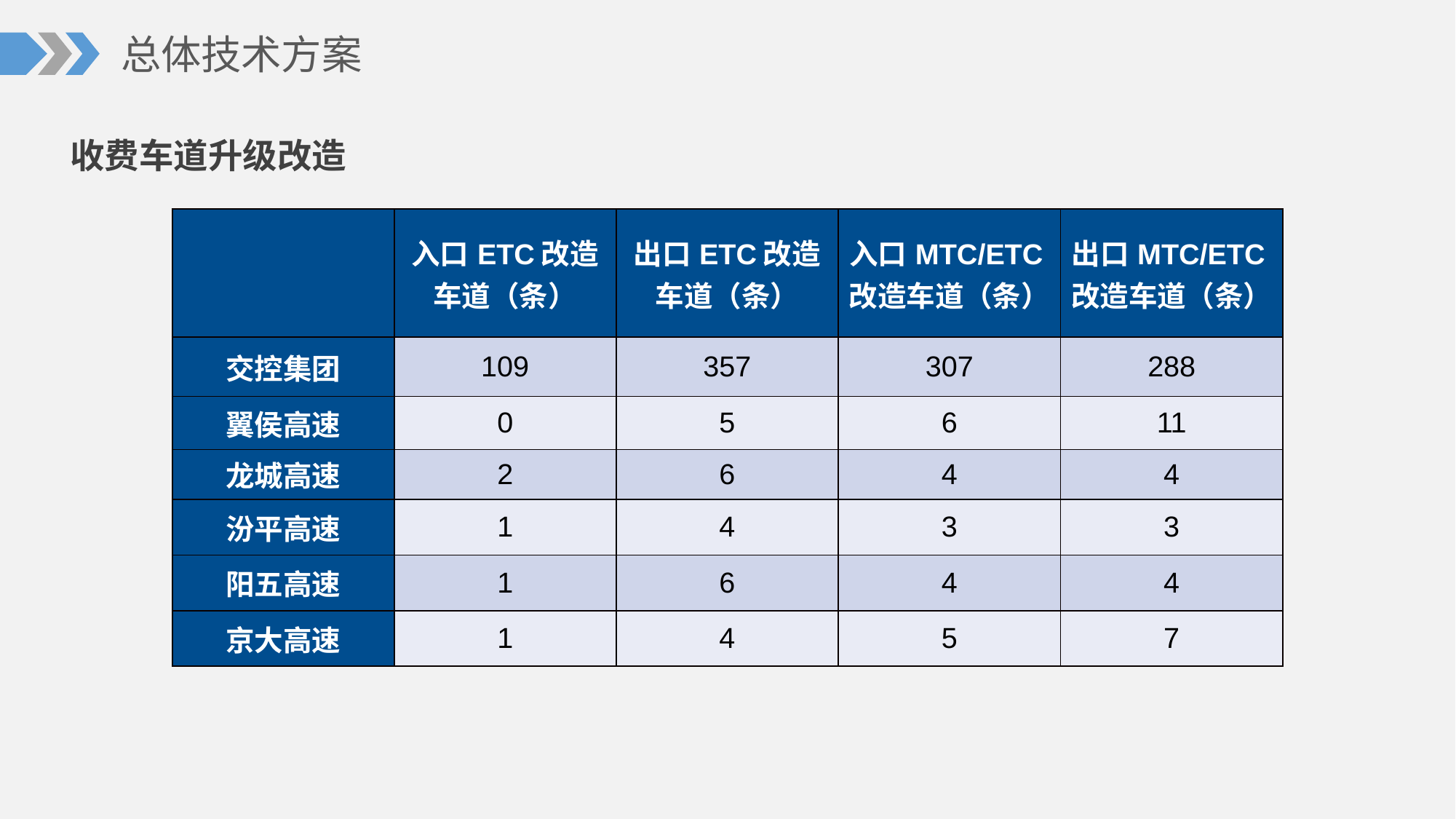

总体技术方案

 收费车道升级改造
|  | 入口ETC改造车道（条） | 出口ETC改造车道（条） | 入口MTC/ETC改造车道（条） | 出口MTC/ETC改造车道（条） |
| --- | --- | --- | --- | --- |
| 交控集团 | 109 | 357 | 307 | 288 |
| 翼侯高速 | 0 | 5 | 6 | 11 |
| 龙城高速 | 2 | 6 | 4 | 4 |
| 汾平高速 | 1 | 4 | 3 | 3 |
| 阳五高速 | 1 | 6 | 4 | 4 |
| 京大高速 | 1 | 4 | 5 | 7 |